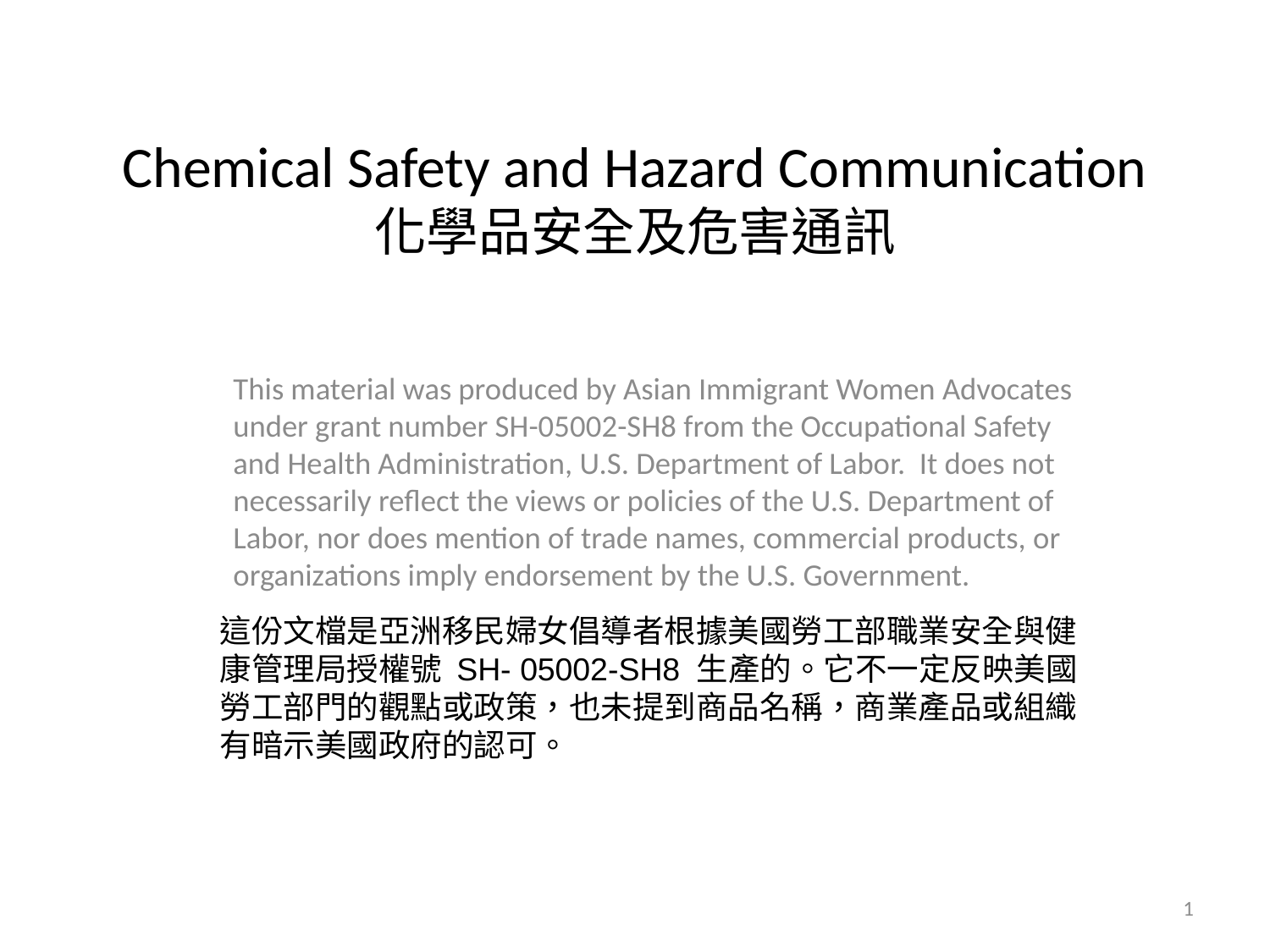

# Chemical Safety and Hazard Communication 化學品安全及危害通訊
This material was produced by Asian Immigrant Women Advocates under grant number SH-05002-SH8 from the Occupational Safety and Health Administration, U.S. Department of Labor.  It does not necessarily reflect the views or policies of the U.S. Department of Labor, nor does mention of trade names, commercial products, or organizations imply endorsement by the U.S. Government.
這份文檔是亞洲移民婦女倡導者根據美國勞工部職業安全與健康管理局授權號 SH- 05002-SH8 生產的。它不一定反映美國勞工部門的觀點或政策，也未提到商品名稱，商業產品或組織有暗示美國政府的認可。
1